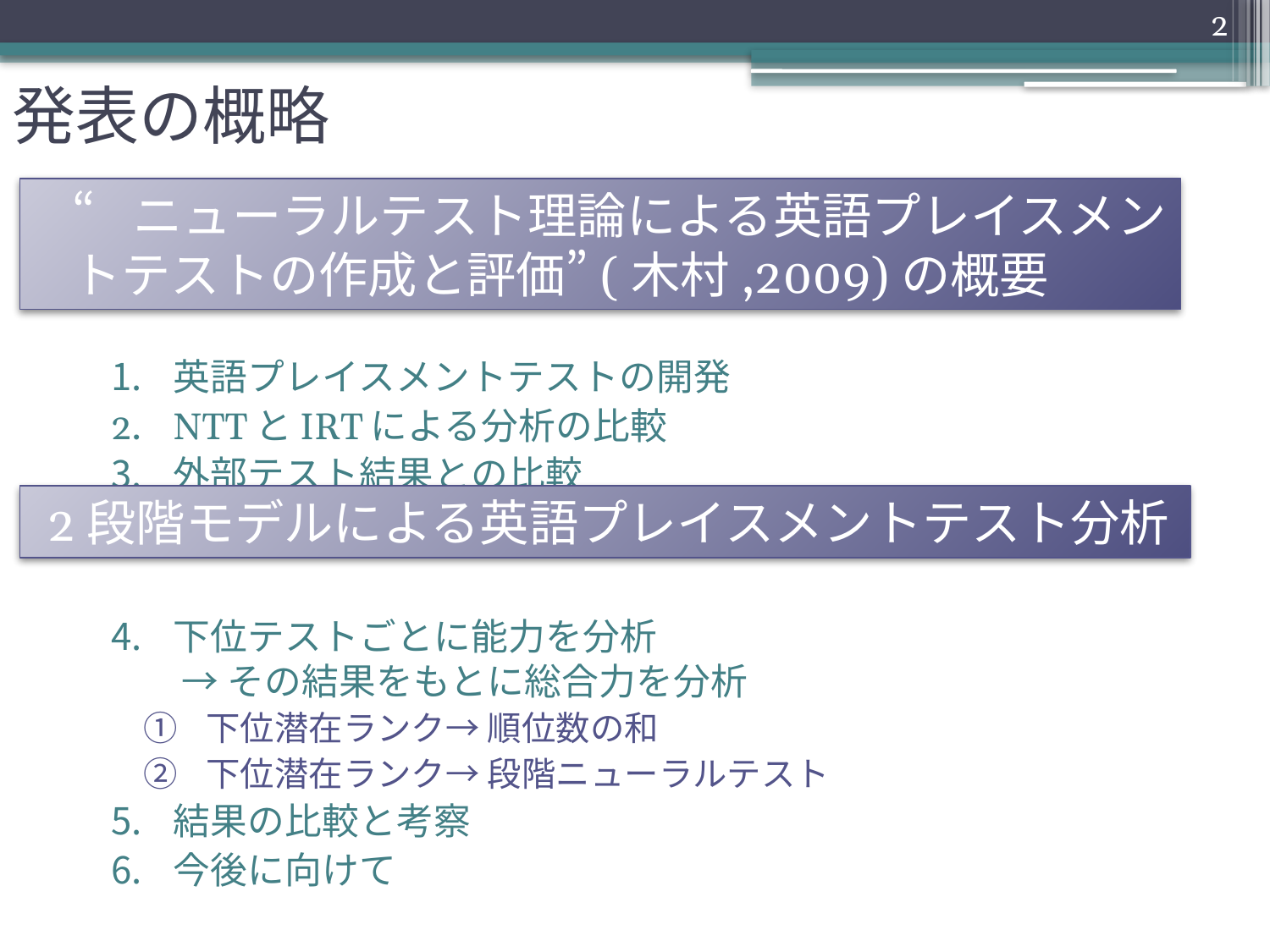

2
# 発表の概略

英語プレイスメントテストの開発
NTTとIRTによる分析の比較
外部テスト結果との比較

下位テストごとに能力を分析
 → その結果をもとに総合力を分析
下位潜在ランク→ 順位数の和
下位潜在ランク→ 段階ニューラルテスト
結果の比較と考察
今後に向けて
“ニューラルテスト理論による英語プレイスメントテストの作成と評価”(木村,2009)の概要
2段階モデルによる英語プレイスメントテスト分析